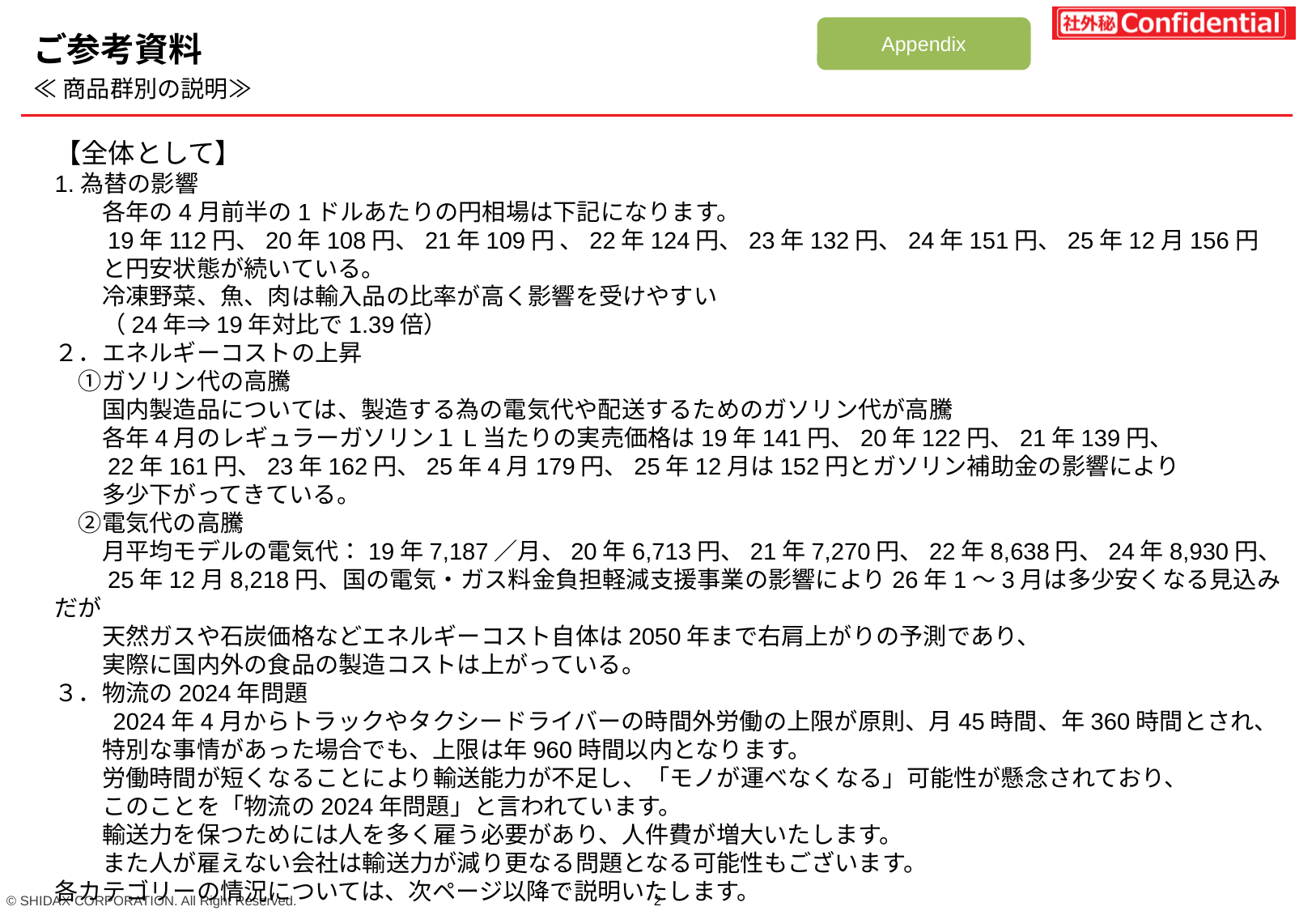

Appendix
ご参考資料
≪商品群別の説明≫
【全体として】
1.為替の影響
　　各年の4月前半の1ドルあたりの円相場は下記になります。
　　19年112円、20年108円、21年109円 、22年124円、23年132円、24年151円、25年12月156円
　　と円安状態が続いている。
　　冷凍野菜、魚、肉は輸入品の比率が高く影響を受けやすい
　　（24年⇒19年対比で1.39倍）
２．エネルギーコストの上昇
　①ガソリン代の高騰
　　国内製造品については、製造する為の電気代や配送するためのガソリン代が高騰
　　各年4月のレギュラーガソリン１L当たりの実売価格は19年141円、20年122円、21年139円、
　　22年161円、23年162円、25年4月179円、25年12月は152円とガソリン補助金の影響により
　　多少下がってきている。
　②電気代の高騰
　　月平均モデルの電気代：19年7,187／月、20年6,713円、21年7,270円、22年8,638円、24年8,930円、
　　25年12月8,218円、国の電気・ガス料金負担軽減支援事業の影響により26年1～3月は多少安くなる見込みだが
　　天然ガスや石炭価格などエネルギーコスト自体は2050年まで右肩上がりの予測であり、
　　実際に国内外の食品の製造コストは上がっている。
３．物流の2024年問題
　　 2024年4月からトラックやタクシードライバーの時間外労働の上限が原則、月45時間、年360時間とされ、
　　特別な事情があった場合でも、上限は年960時間以内となります。
　　労働時間が短くなることにより輸送能力が不足し、「モノが運べなくなる」可能性が懸念されており、
　　このことを「物流の2024年問題」と言われています。
　　輸送力を保つためには人を多く雇う必要があり、人件費が増大いたします。
　　また人が雇えない会社は輸送力が減り更なる問題となる可能性もございます。
各カテゴリーの情況については、次ページ以降で説明いたします。
為替
25年⇒20年対比で1.44倍